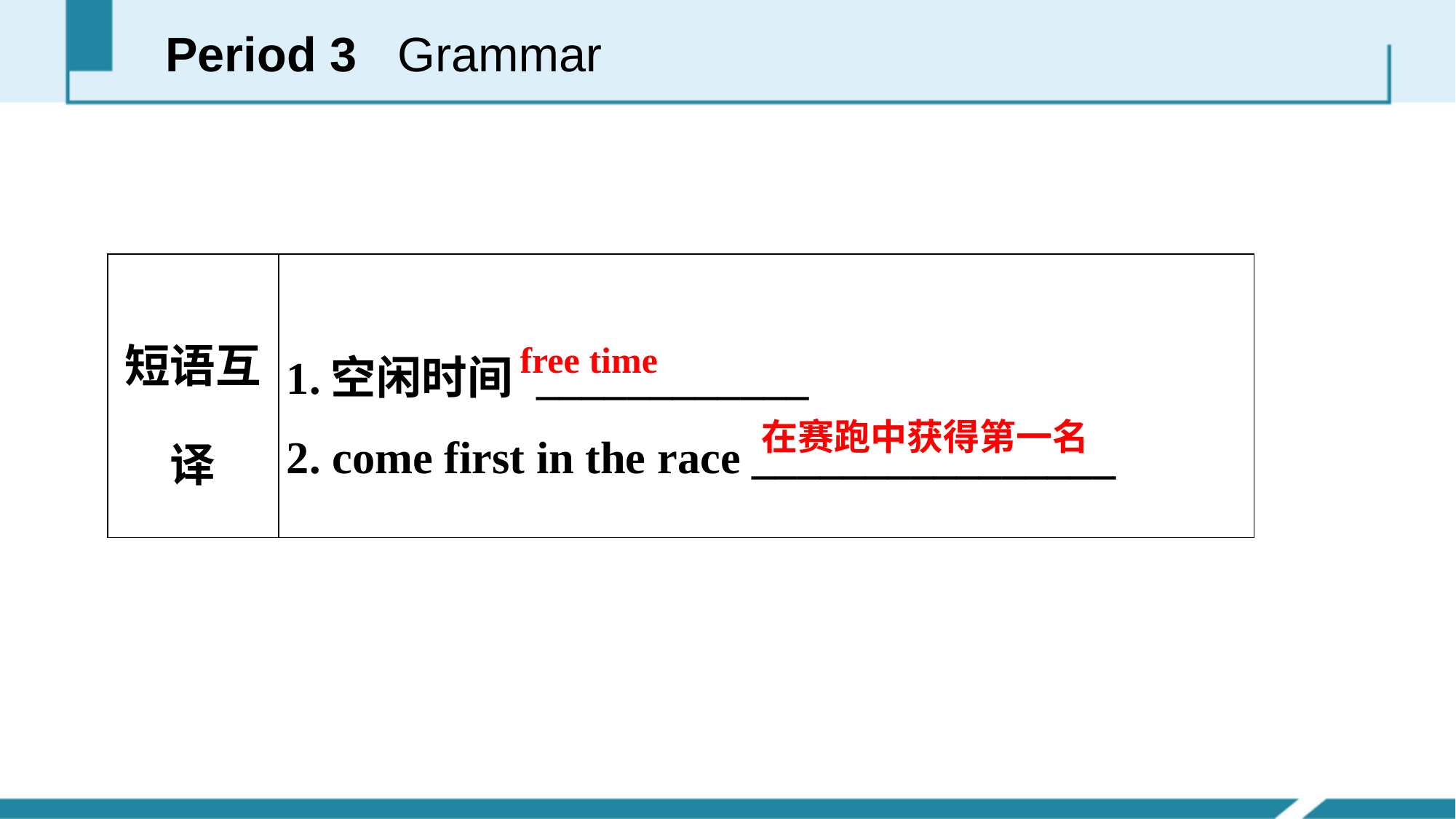

Period 3   Grammar
| 短语互译 | 1.空闲时间 \_\_\_\_\_\_\_\_\_\_\_\_　 2. come first in the race \_\_\_\_\_\_\_\_\_\_\_\_\_\_\_\_ |
| --- | --- |
free time
在赛跑中获得第一名